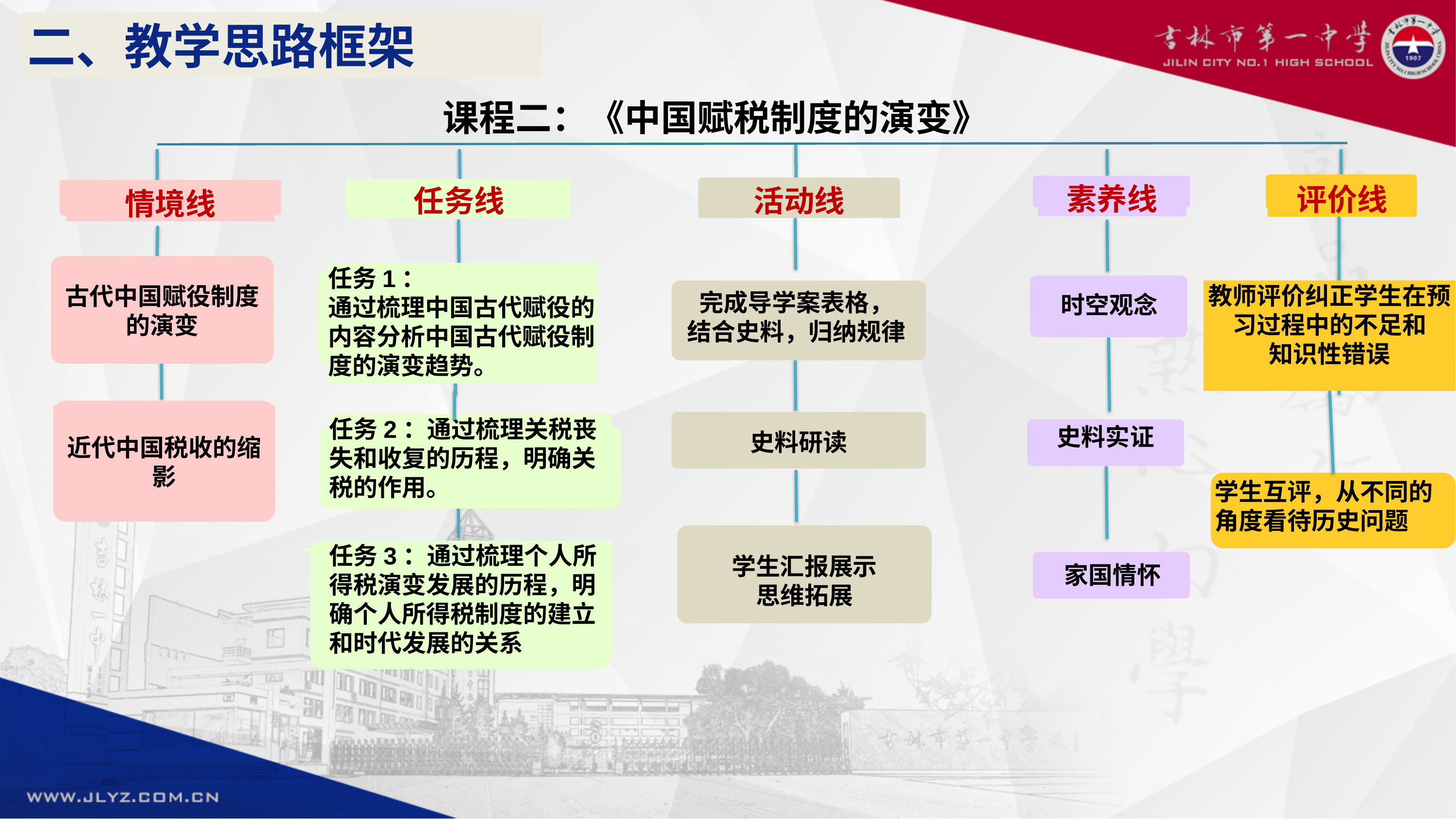

二、教学思路框架
课程二：《中国赋税制度的演变》

评价线

素养线

活动线

任务线

情境线
古代中国赋役制度的演变

任务1：
通过梳理中国古代赋役的内容分析中国古代赋役制度的演变趋势。

时空观念
教师评价纠正学生在预习过程中的不足和
知识性错误

完成导学案表格，
结合史料，归纳规律
近代中国税收的缩影

史料研读
任务2：通过梳理关税丧失和收复的历程，明确关税的作用。

史料实证
学生互评，从不同的角度看待历史问题

学生汇报展示
思维拓展

任务3：通过梳理个人所得税演变发展的历程，明确个人所得税制度的建立和时代发展的关系

家国情怀